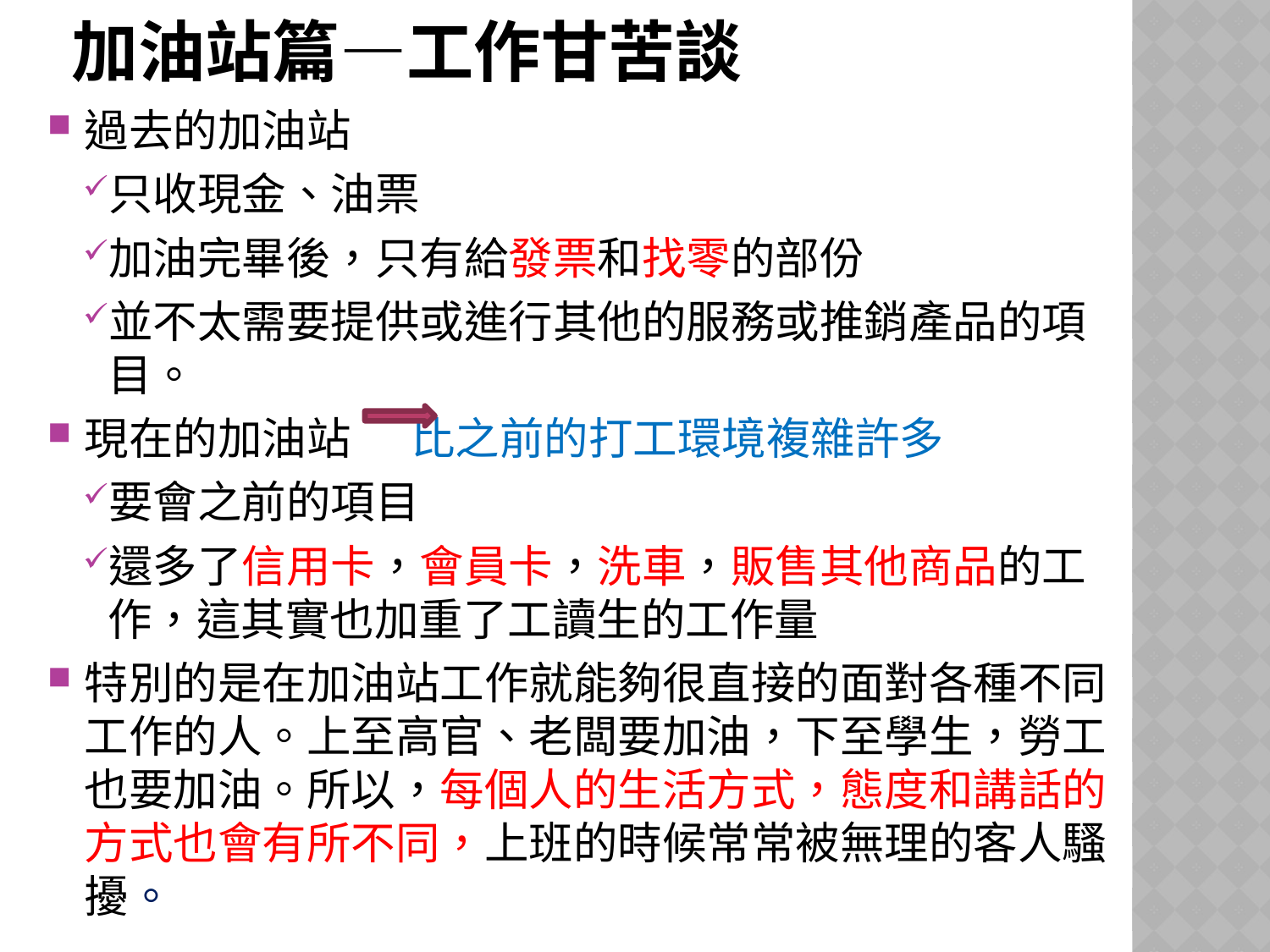

# 加油站篇—工作甘苦談
過去的加油站
只收現金、油票
加油完畢後，只有給發票和找零的部份
並不太需要提供或進行其他的服務或推銷產品的項目。
現在的加油站      比之前的打工環境複雜許多
要會之前的項目
還多了信用卡，會員卡，洗車，販售其他商品的工作，這其實也加重了工讀生的工作量
特別的是在加油站工作就能夠很直接的面對各種不同工作的人。上至高官、老闆要加油，下至學生，勞工也要加油。所以，每個人的生活方式，態度和講話的方式也會有所不同，上班的時候常常被無理的客人騷擾。